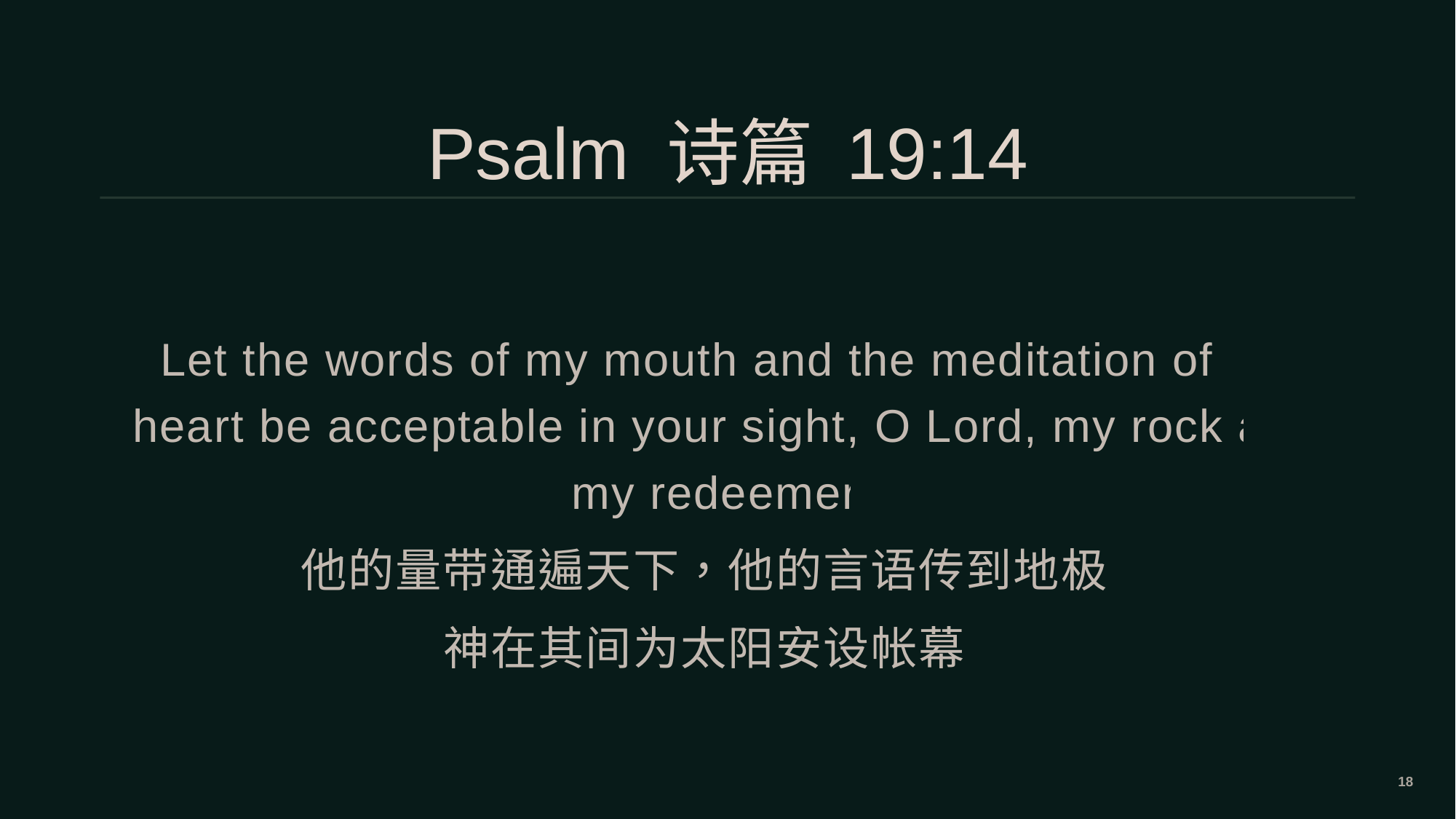

Psalm 诗篇 19:14
Let the words of my mouth and the meditation of my heart be acceptable in your sight, O Lord, my rock and my redeemer.
他的量带通遍天下，他的言语传到地极。
神在其间为太阳安设帐幕。
18